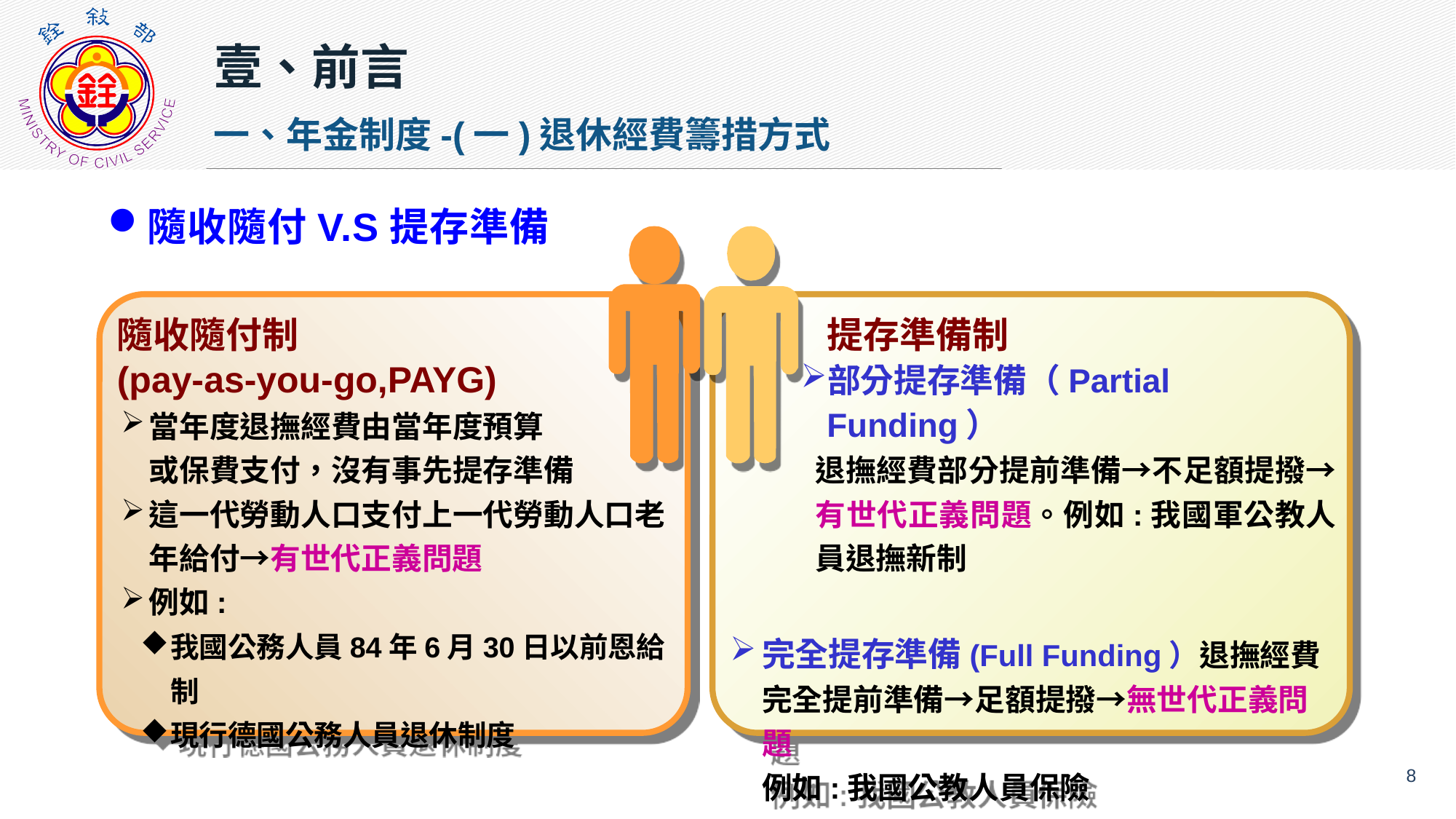

壹、前言
一、年金制度-(一)退休經費籌措方式
隨收隨付V.S提存準備

隨收隨付制
(pay-as-you-go,PAYG)
當年度退撫經費由當年度預算
或保費支付，沒有事先提存準備
這一代勞動人口支付上一代勞動人口老年給付→有世代正義問題
例如:
我國公務人員84年6月30日以前恩給制
現行德國公務人員退休制度
提存準備制
部分提存準備（Partial Funding）
退撫經費部分提前準備→不足額提撥→有世代正義問題。例如:我國軍公教人員退撫新制

完全提存準備(Full Funding）退撫經費完全提前準備→足額提撥→無世代正義問題
例如:我國公教人員保險